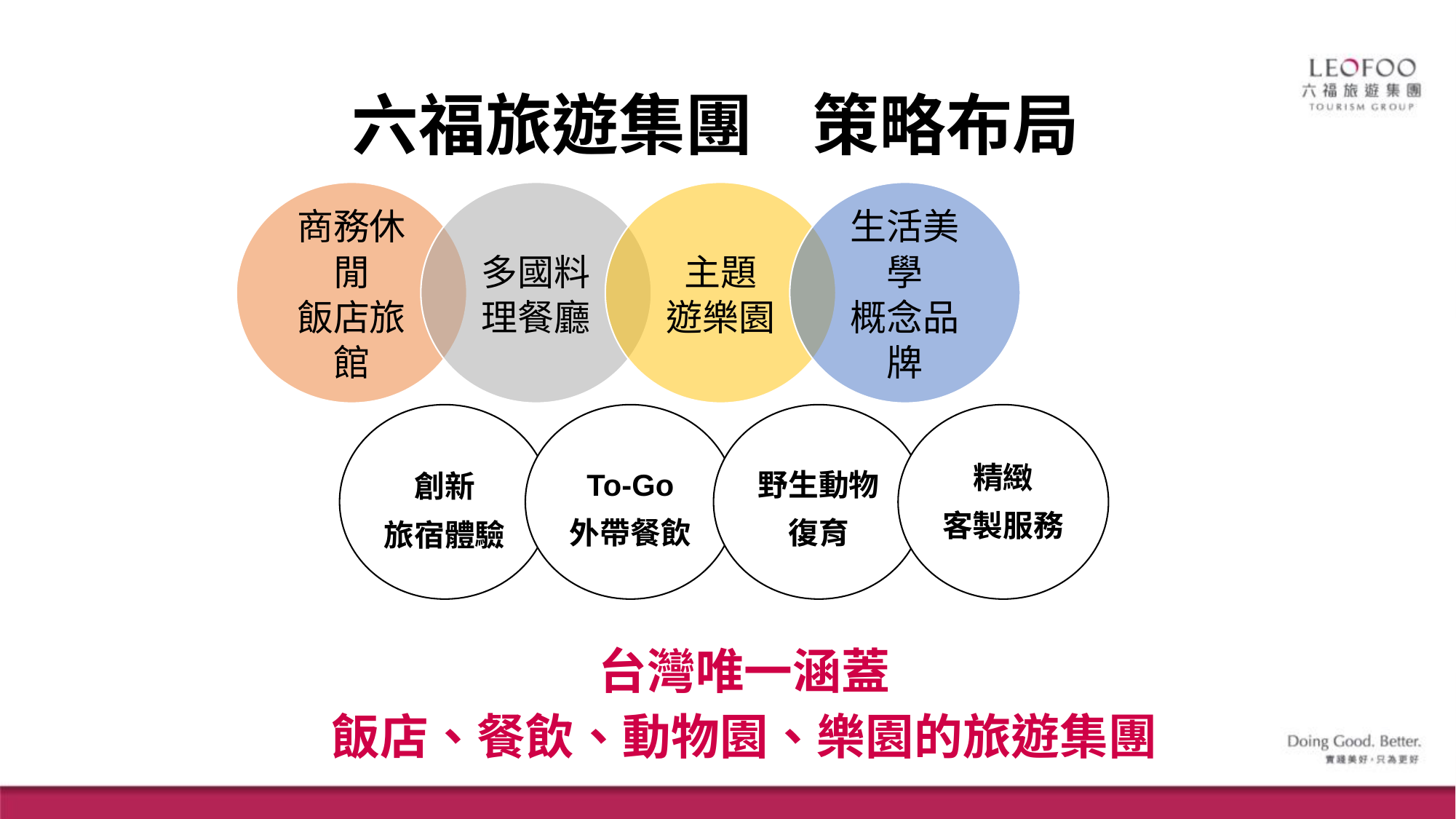

六福旅遊集團    策略布局
商務休閒
飯店旅館
多國料理餐廳
主題
遊樂園
生活美學
概念品牌

創新
旅宿體驗

To-Go
外帶餐飲

野生動物復育

精緻
客製服務

台灣唯一涵蓋
飯店、餐飲、動物園、樂園的旅遊集團